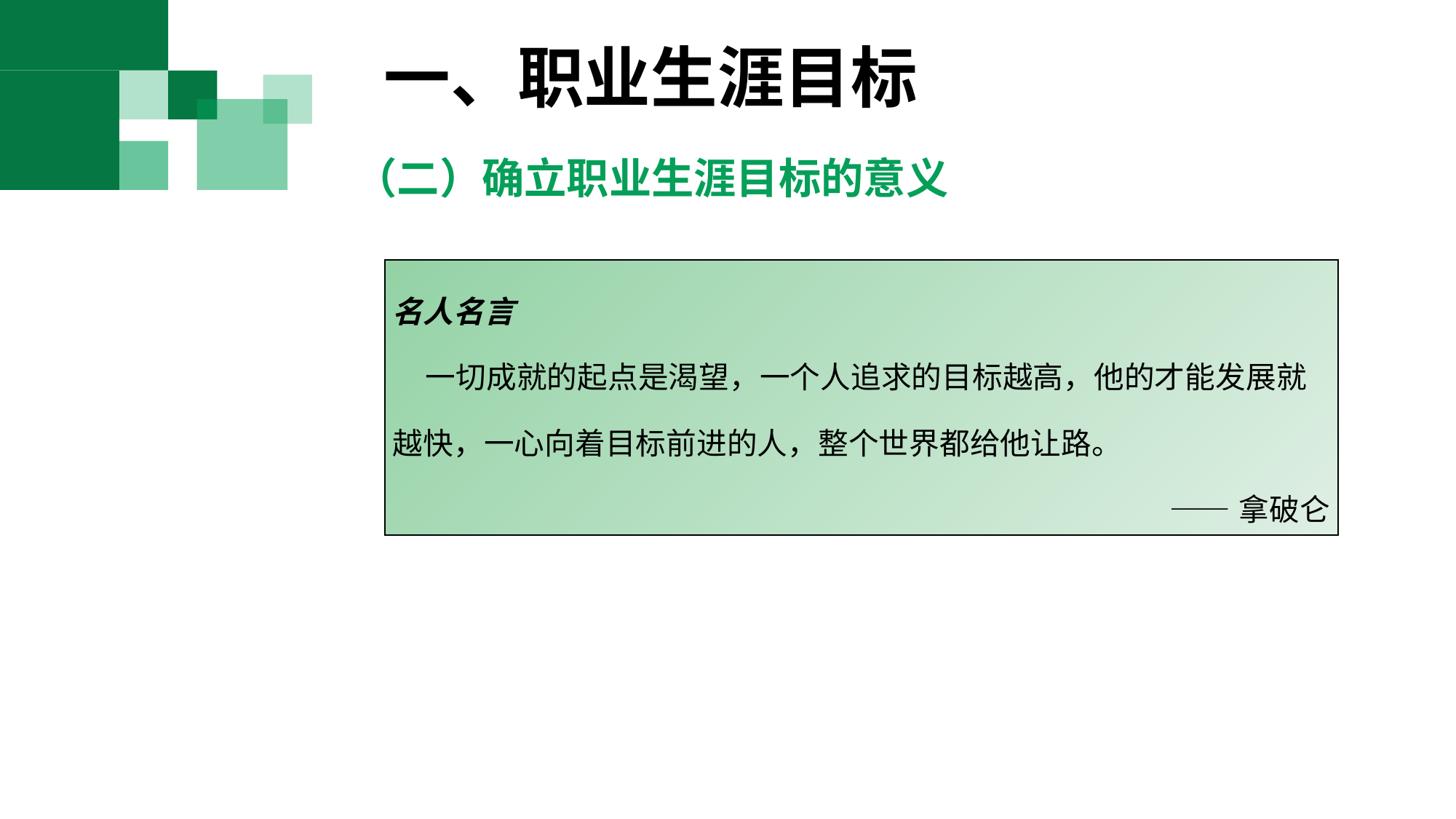

一、职业生涯目标

（二）确立职业生涯目标的意义
？
| 名人名言 一切成就的起点是渴望，一个人追求的目标越高，他的才能发展就越快，一心向着目标前进的人，整个世界都给他让路。 ——拿破仑 |
| --- |